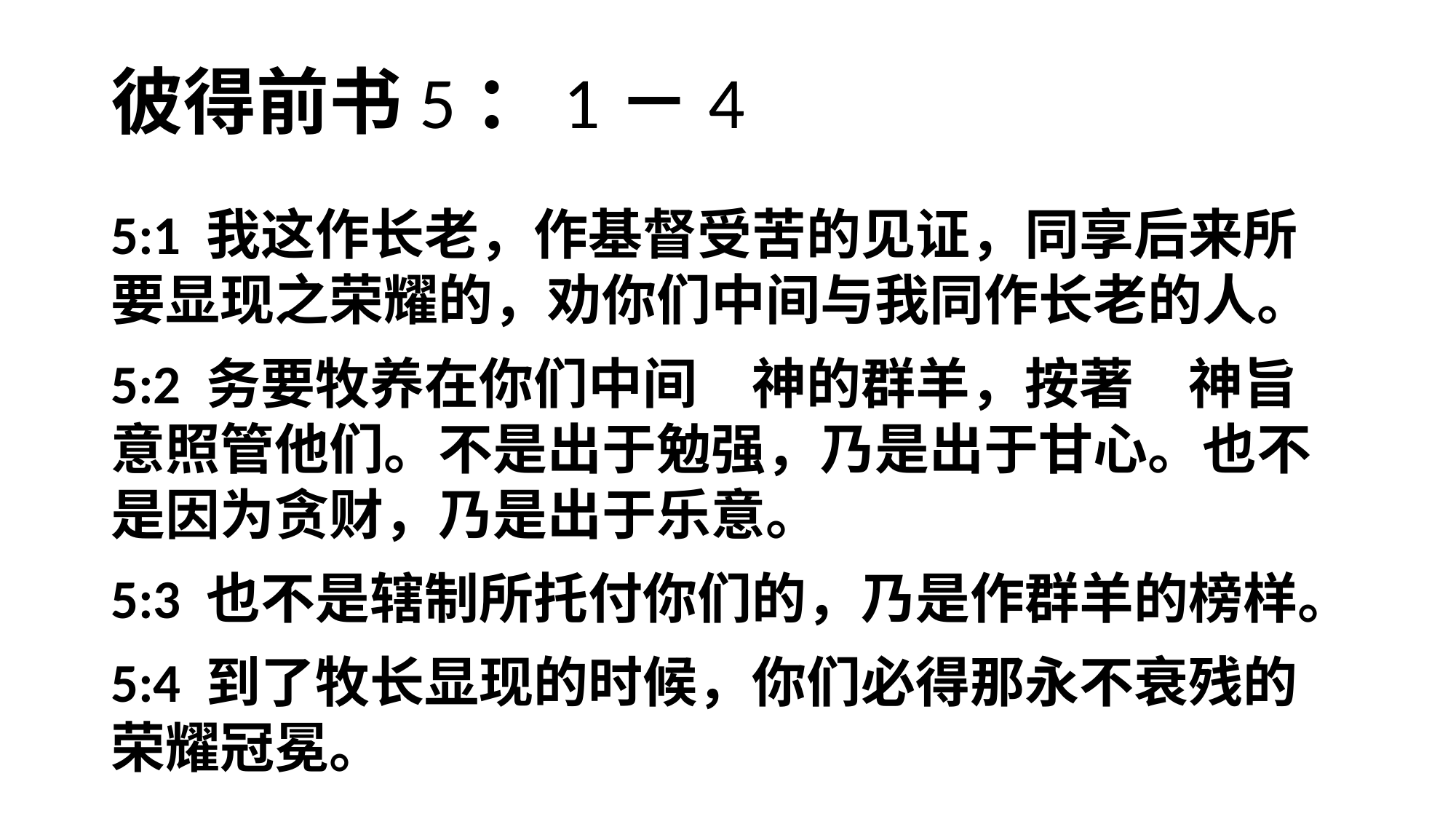

# 彼得前书5：1－4
5:1 我这作长老，作基督受苦的见证，同享后来所要显现之荣耀的，劝你们中间与我同作长老的人。
5:2 务要牧养在你们中间　神的群羊，按著　神旨意照管他们。不是出于勉强，乃是出于甘心。也不是因为贪财，乃是出于乐意。
5:3 也不是辖制所托付你们的，乃是作群羊的榜样。
5:4 到了牧长显现的时候，你们必得那永不衰残的荣耀冠冕。